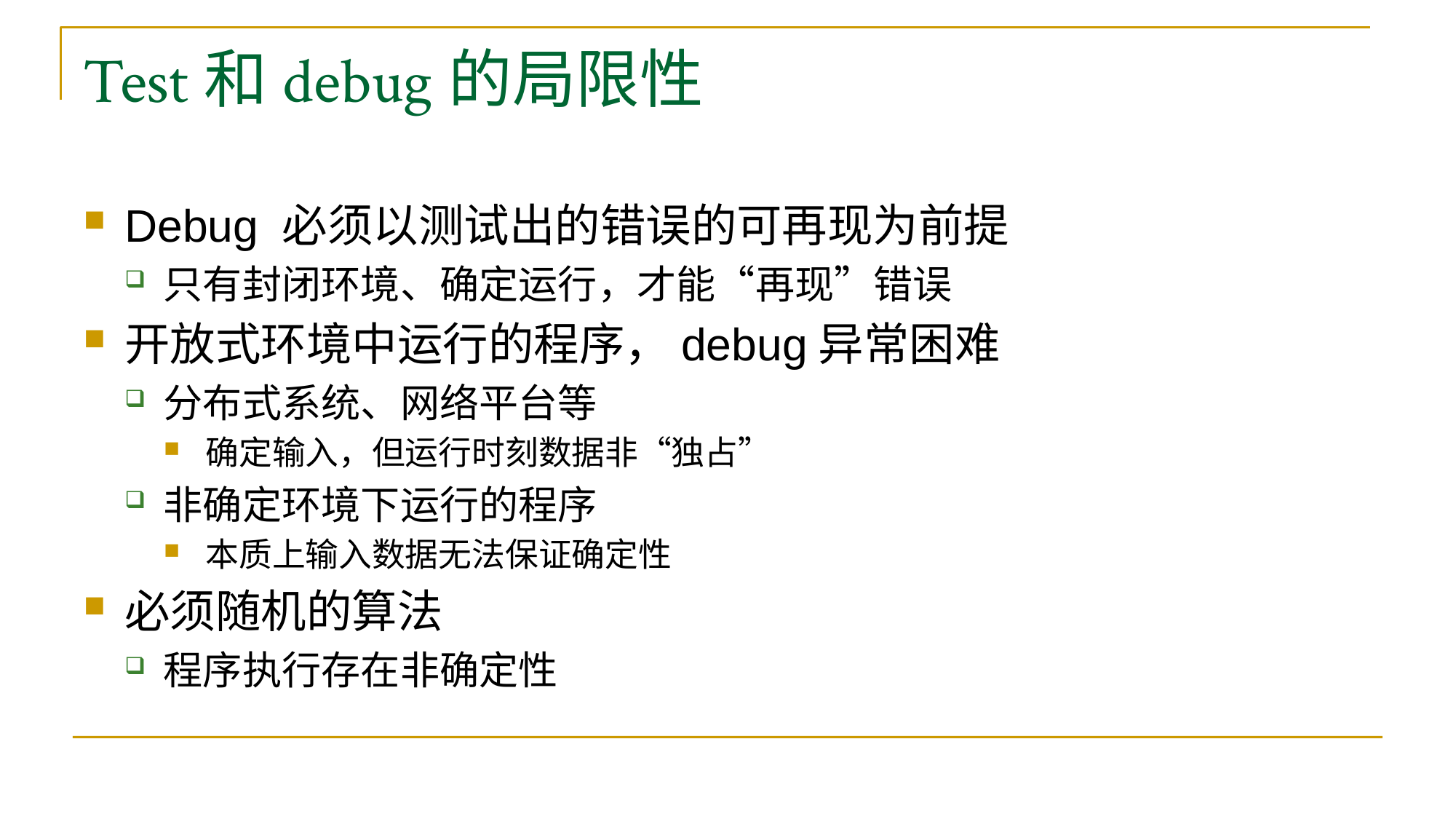

# Test和debug的局限性
Debug 必须以测试出的错误的可再现为前提
只有封闭环境、确定运行，才能“再现”错误
开放式环境中运行的程序，debug异常困难
分布式系统、网络平台等
确定输入，但运行时刻数据非“独占”
非确定环境下运行的程序
本质上输入数据无法保证确定性
必须随机的算法
程序执行存在非确定性